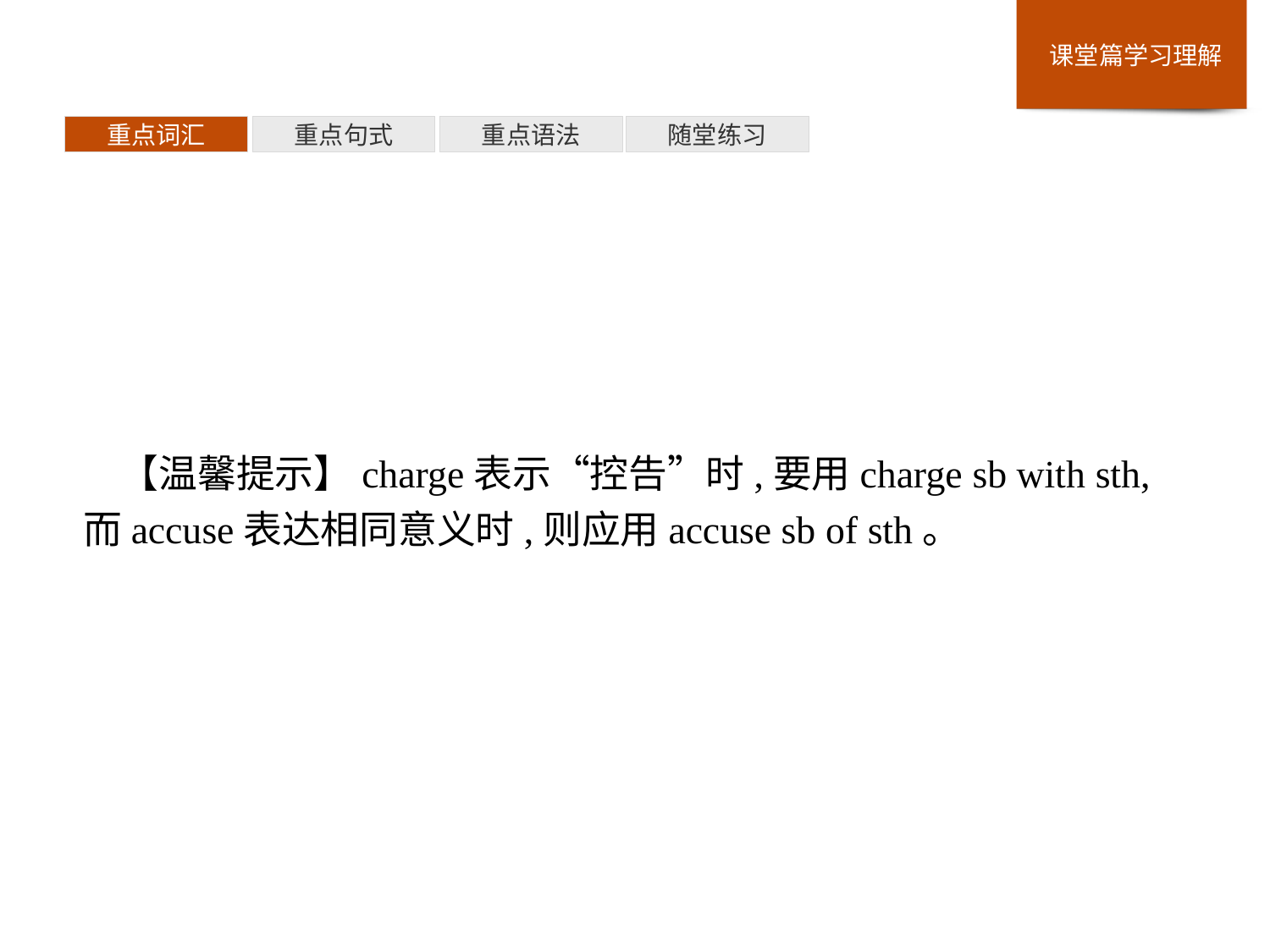

重点词汇
重点句式
重点语法
随堂练习
【温馨提示】charge表示“控告”时,要用charge sb with sth,而accuse表达相同意义时,则应用accuse sb of sth。